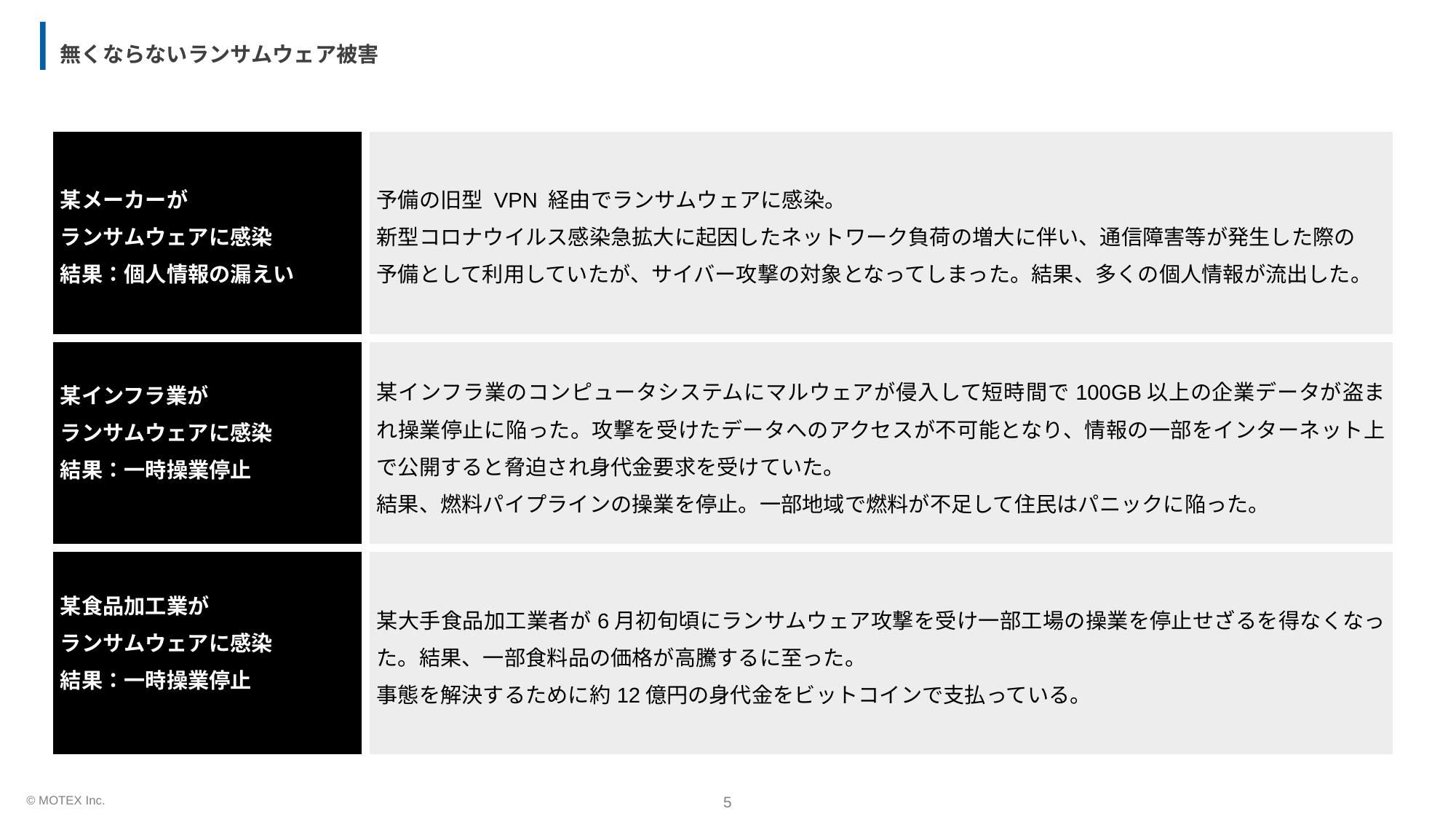

無くならないランサムウェア被害
| 某メーカーが ランサムウェアに感染 結果：個人情報の漏えい | 予備の旧型 VPN 経由でランサムウェアに感染。 新型コロナウイルス感染急拡大に起因したネットワーク負荷の増大に伴い、通信障害等が発生した際の 予備として利用していたが、サイバー攻撃の対象となってしまった。結果、多くの個人情報が流出した。 |
| --- | --- |
| 某インフラ業が ランサムウェアに感染 結果：一時操業停止 | 某インフラ業のコンピュータシステムにマルウェアが侵入して短時間で100GB以上の企業データが盗まれ操業停止に陥った。攻撃を受けたデータへのアクセスが不可能となり、情報の一部をインターネット上で公開すると脅迫され身代金要求を受けていた。 結果、燃料パイプラインの操業を停止。一部地域で燃料が不足して住民はパニックに陥った。 |
| 某食品加工業が ランサムウェアに感染 結果：一時操業停止 | 某大手食品加工業者が6月初旬頃にランサムウェア攻撃を受け一部工場の操業を停止せざるを得なくなった。結果、一部食料品の価格が高騰するに至った。 事態を解決するために約12億円の身代金をビットコインで支払っている。 |